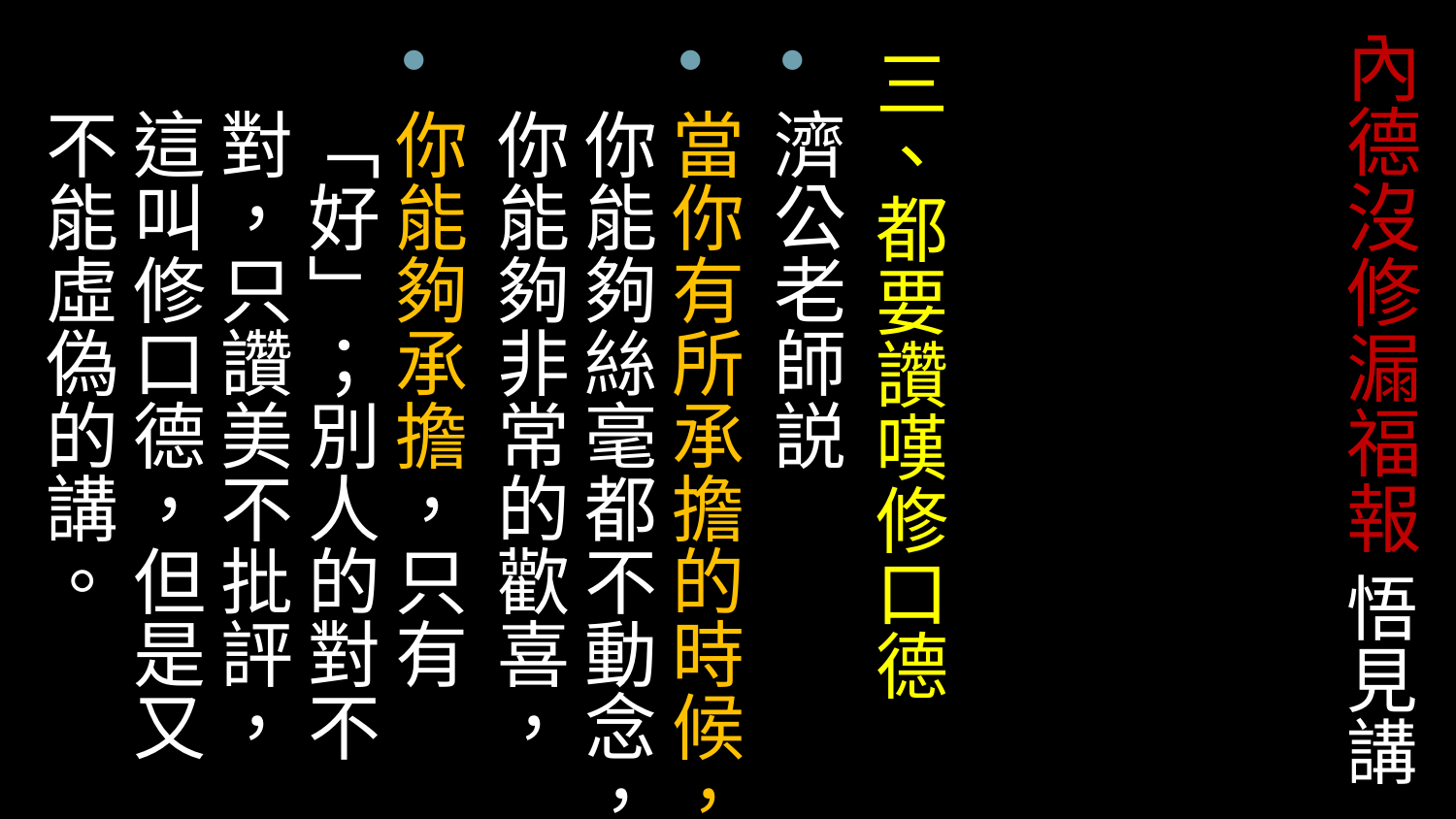

# 內德沒修漏福報 悟見講
三、都要讚嘆修口德
濟公老師説
當你有所承擔的時候，你能夠絲毫都不動念，你能夠非常的歡喜，
你能夠承擔，只有「好」；別人的對不對，只讚美不批評，這叫修口德，但是又不能虛偽的講。